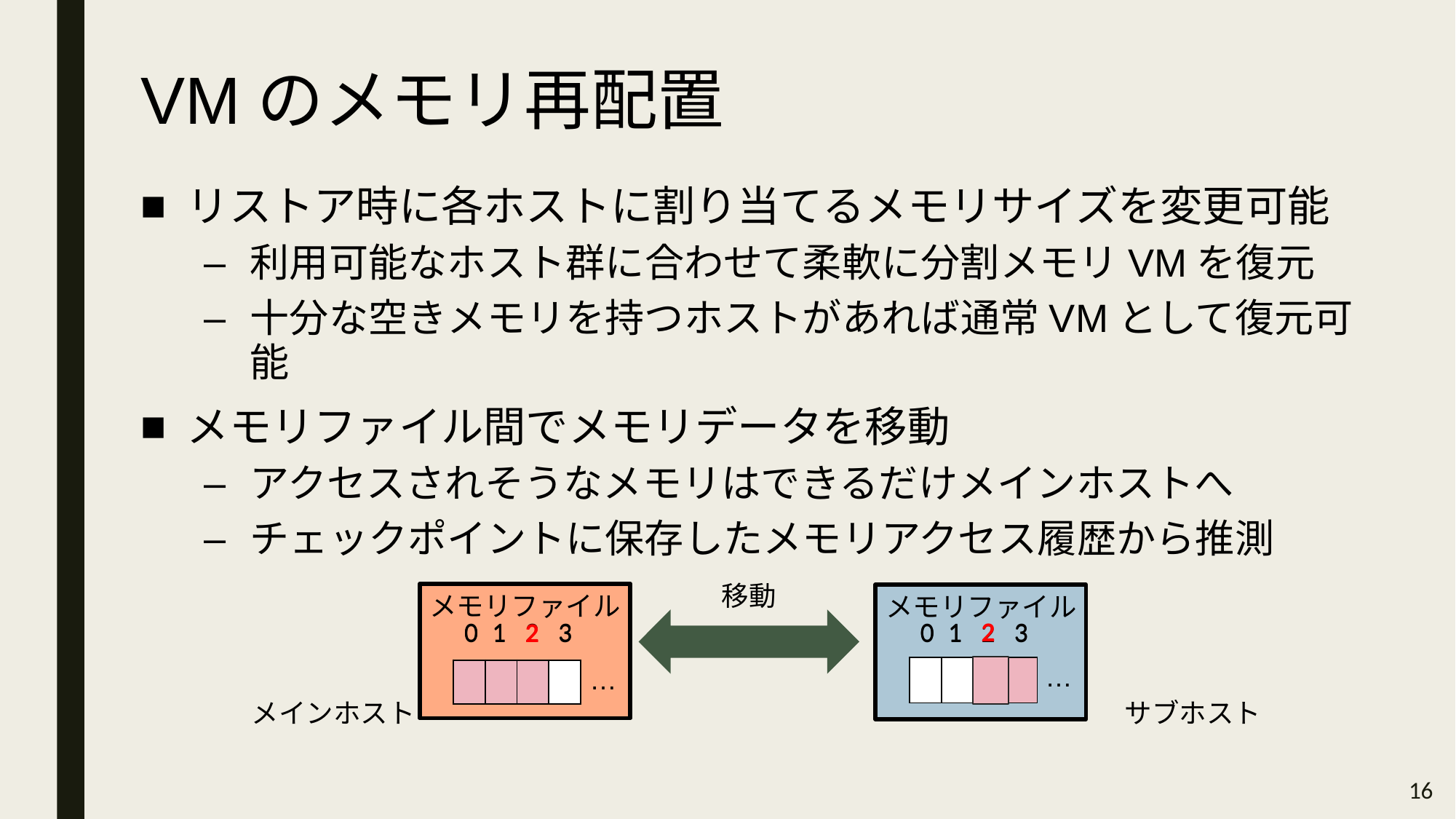

# VMのメモリ再配置
リストア時に各ホストに割り当てるメモリサイズを変更可能
利用可能なホスト群に合わせて柔軟に分割メモリVMを復元
十分な空きメモリを持つホストがあれば通常VMとして復元可能
メモリファイル間でメモリデータを移動
アクセスされそうなメモリはできるだけメインホストへ
チェックポイントに保存したメモリアクセス履歴から推測

移動

メモリファイル
メモリファイル

| 0 | 1 | 2 | 3 |
| --- | --- | --- | --- |
| 0 | 1 | 2 | 3 |
| --- | --- | --- | --- |
| 0 | 1 | 2 | 3 |
| --- | --- | --- | --- |
| 0 | 1 | 2 | 3 |
| --- | --- | --- | --- |
…
…

|  |  |  |  |
| --- | --- | --- | --- |
|  |  |  |  |
| --- | --- | --- | --- |
|  |  |  |  |
| --- | --- | --- | --- |
|  |  |  |  |
| --- | --- | --- | --- |
メインホスト
サブホスト
16